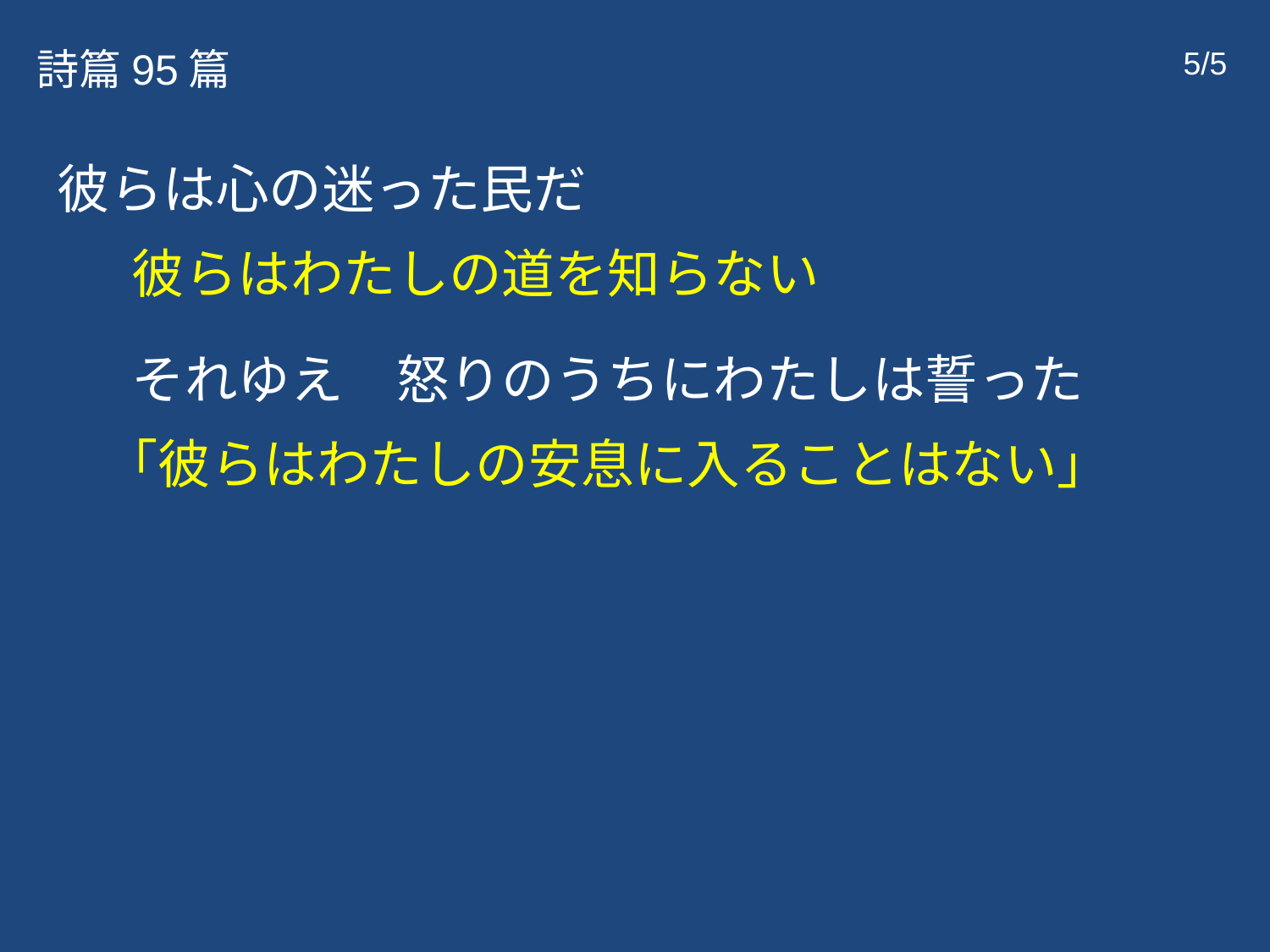

詩篇95篇
5/5
彼らは心の迷った民だ
彼らはわたしの道を知らない
それゆえ　怒りのうちにわたしは誓った
｢彼らはわたしの安息に入ることはない」